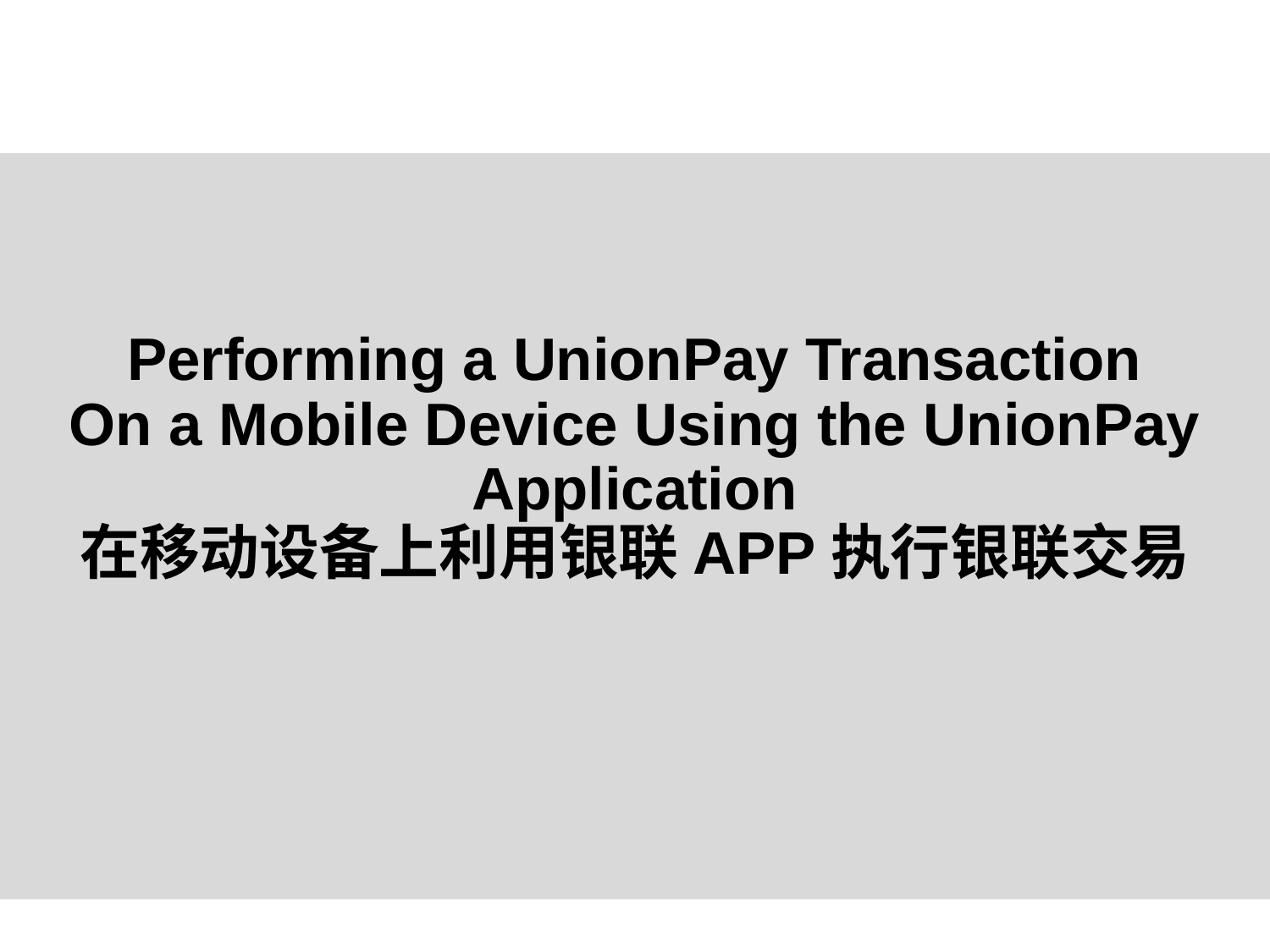

# Performing a UnionPay Transaction On a Mobile Device Using the UnionPay Application 在移动设备上利用银联APP执行银联交易